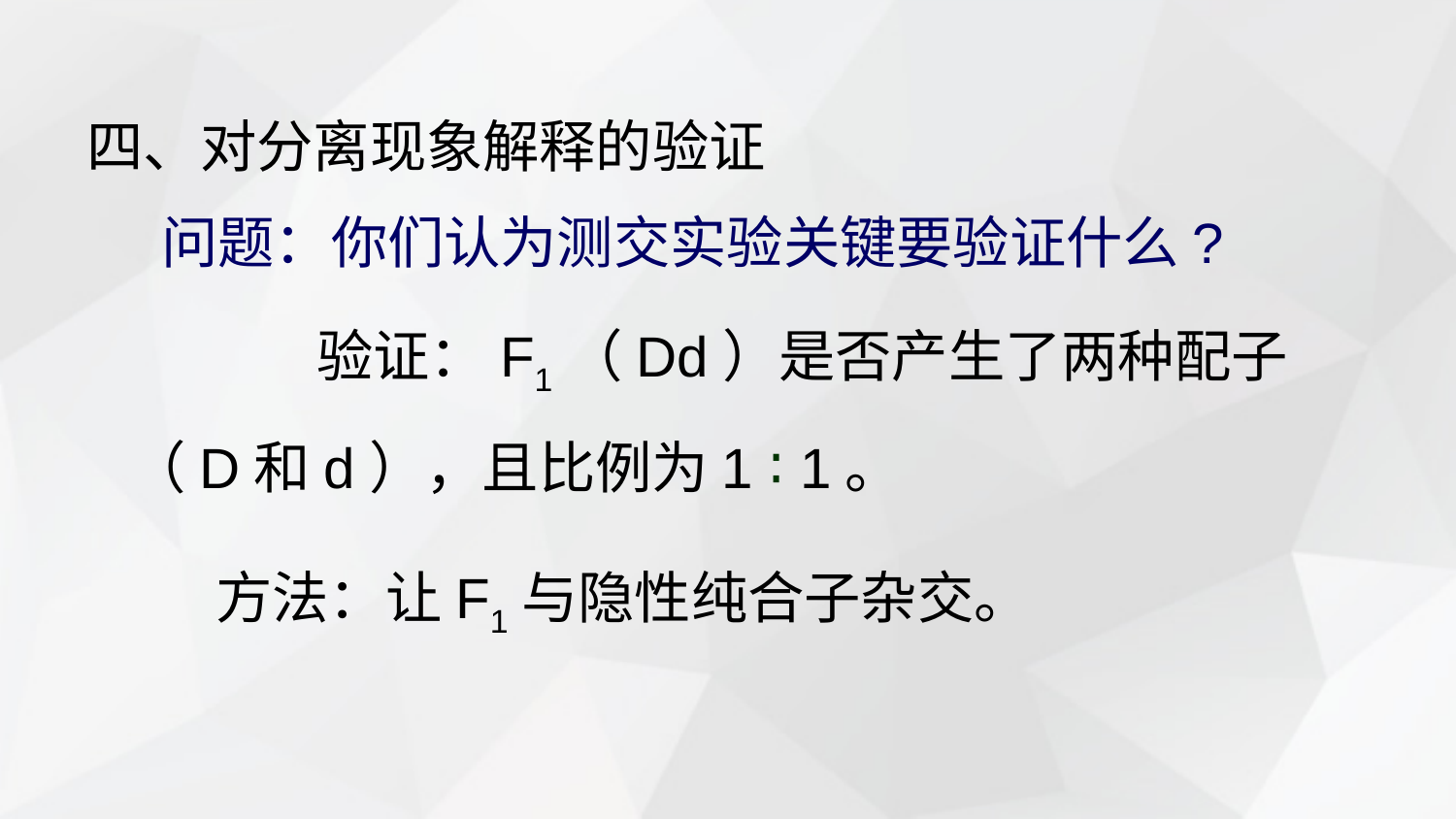

四、对分离现象解释的验证
问题：你们认为测交实验关键要验证什么?
        验证：F1（Dd）是否产生了两种配子
（D和d），且比例为1 ∶ 1。
方法：让F1与隐性纯合子杂交。